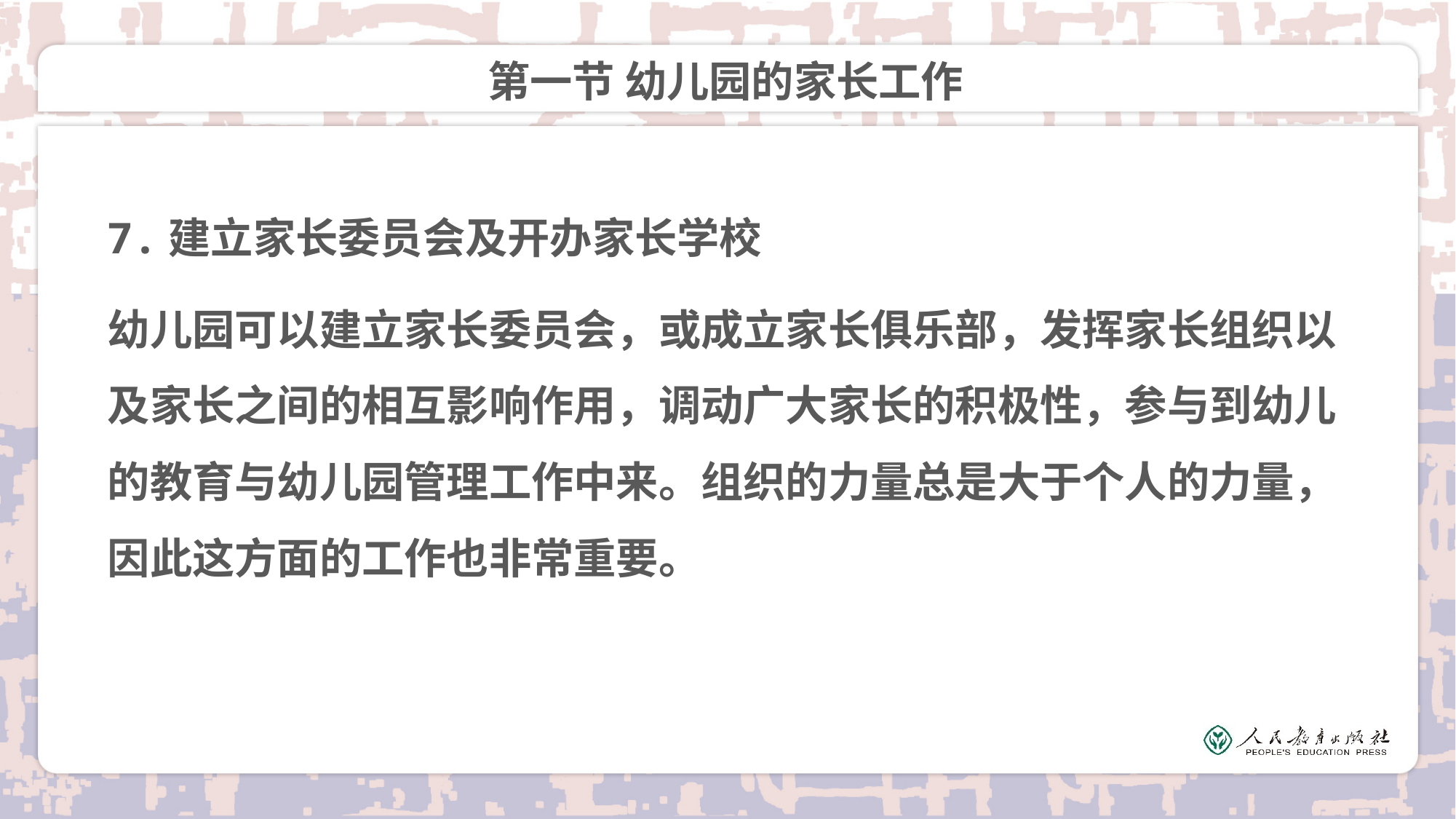

# 第一节 幼儿园的家长工作
7.建立家长委员会及开办家长学校
幼儿园可以建立家长委员会，或成立家长俱乐部，发挥家长组织以及家长之间的相互影响作用，调动广大家长的积极性，参与到幼儿的教育与幼儿园管理工作中来。组织的力量总是大于个人的力量，因此这方面的工作也非常重要。